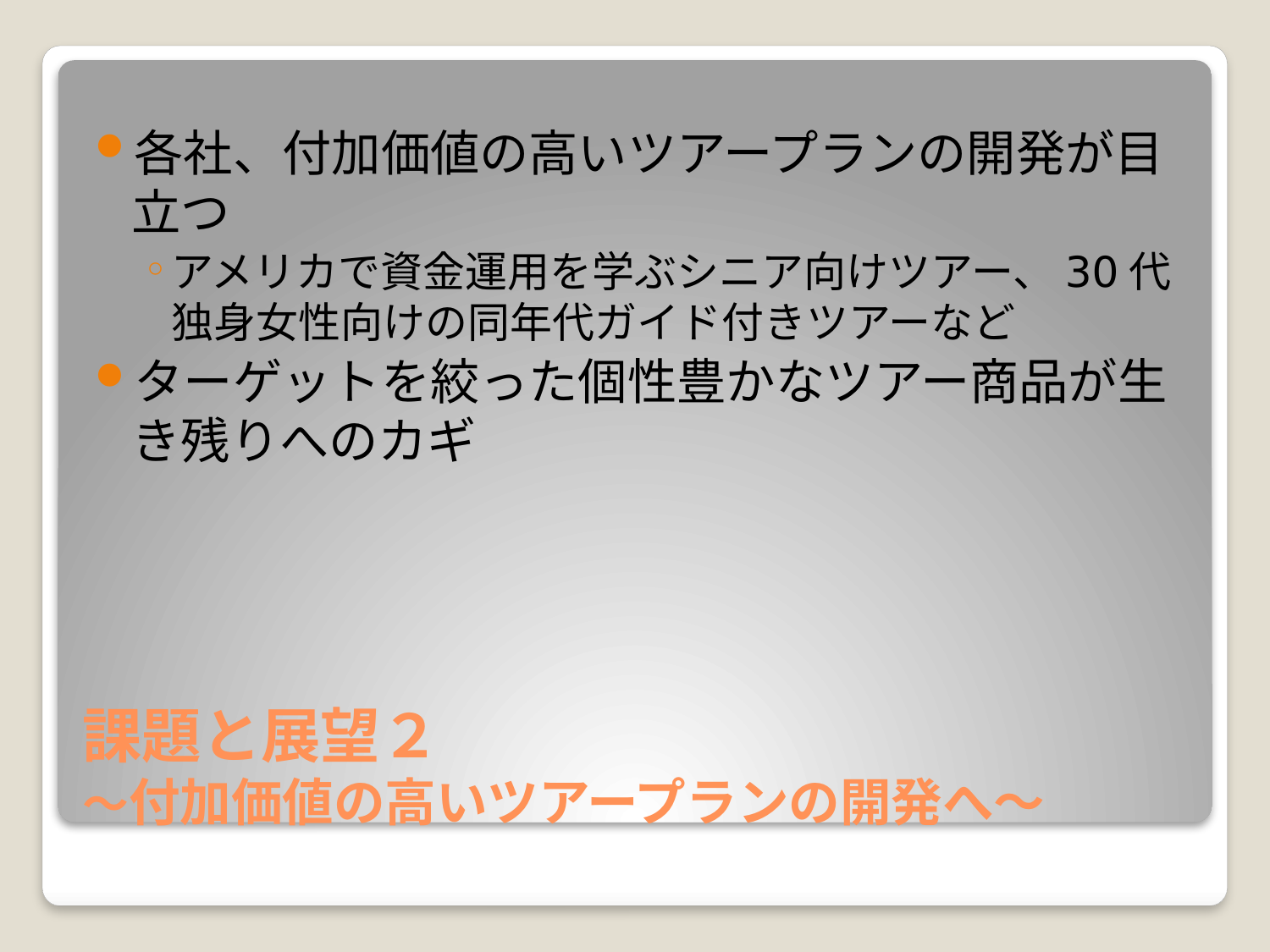

各社、付加価値の高いツアープランの開発が目立つ
アメリカで資金運用を学ぶシニア向けツアー、30代独身女性向けの同年代ガイド付きツアーなど
ターゲットを絞った個性豊かなツアー商品が生き残りへのカギ
# 課題と展望２ ～付加価値の高いツアープランの開発へ～